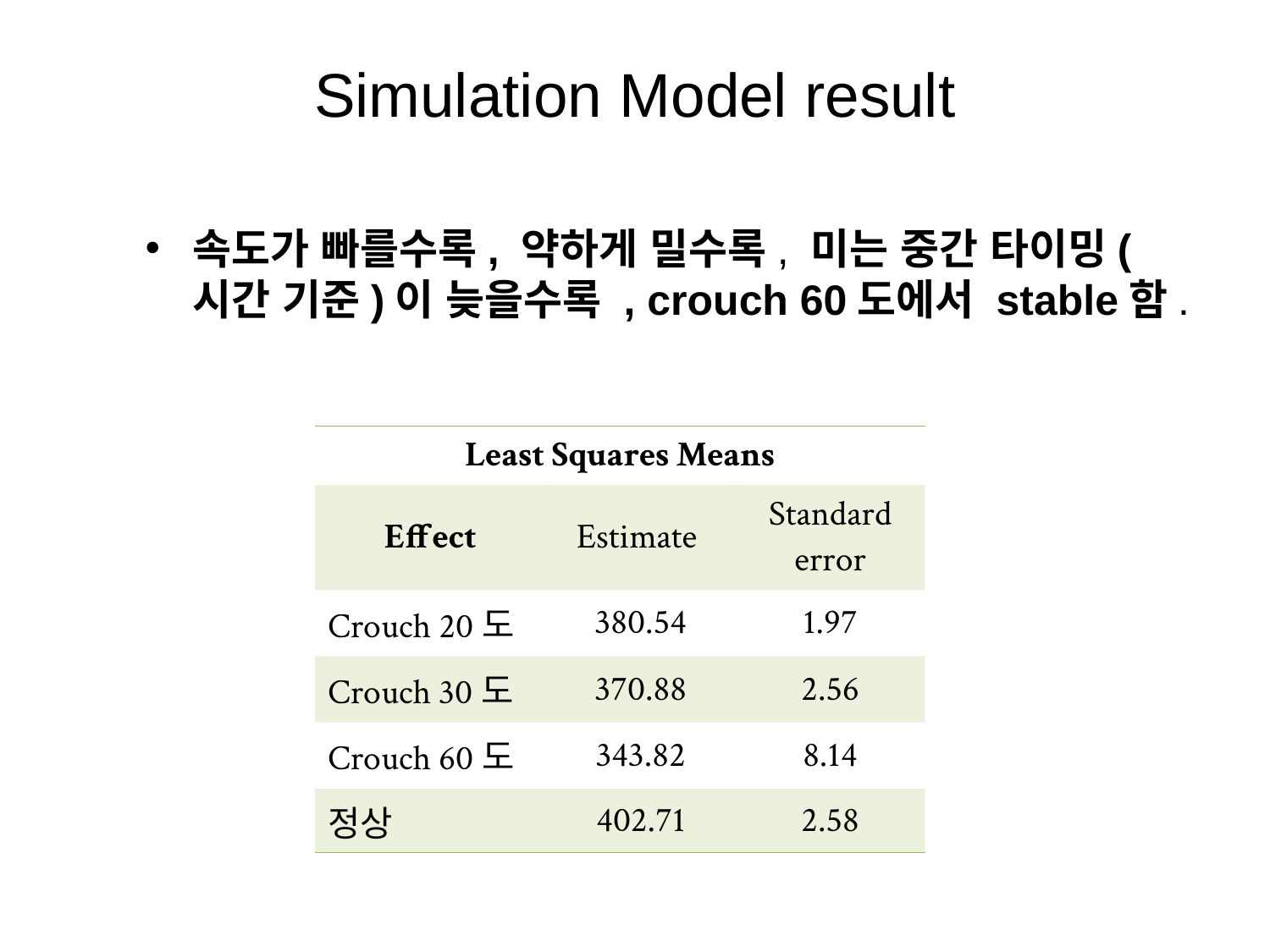

# Simulation Model result

속도가 빠를수록, 약하게 밀수록, 미는 중간 타이밍(시간 기준)이 늦을수록 , crouch 60도에서 stable함.
| Least Squares Means |  |  |
| --- | --- | --- |
| Effect | Estimate | Standard error |
| Crouch 20도 | 380.54 | 1.97 |
| Crouch 30도 | 370.88 | 2.56 |
| Crouch 60도 | 343.82 | 8.14 |
| 정상 | 402.71 | 2.58 |